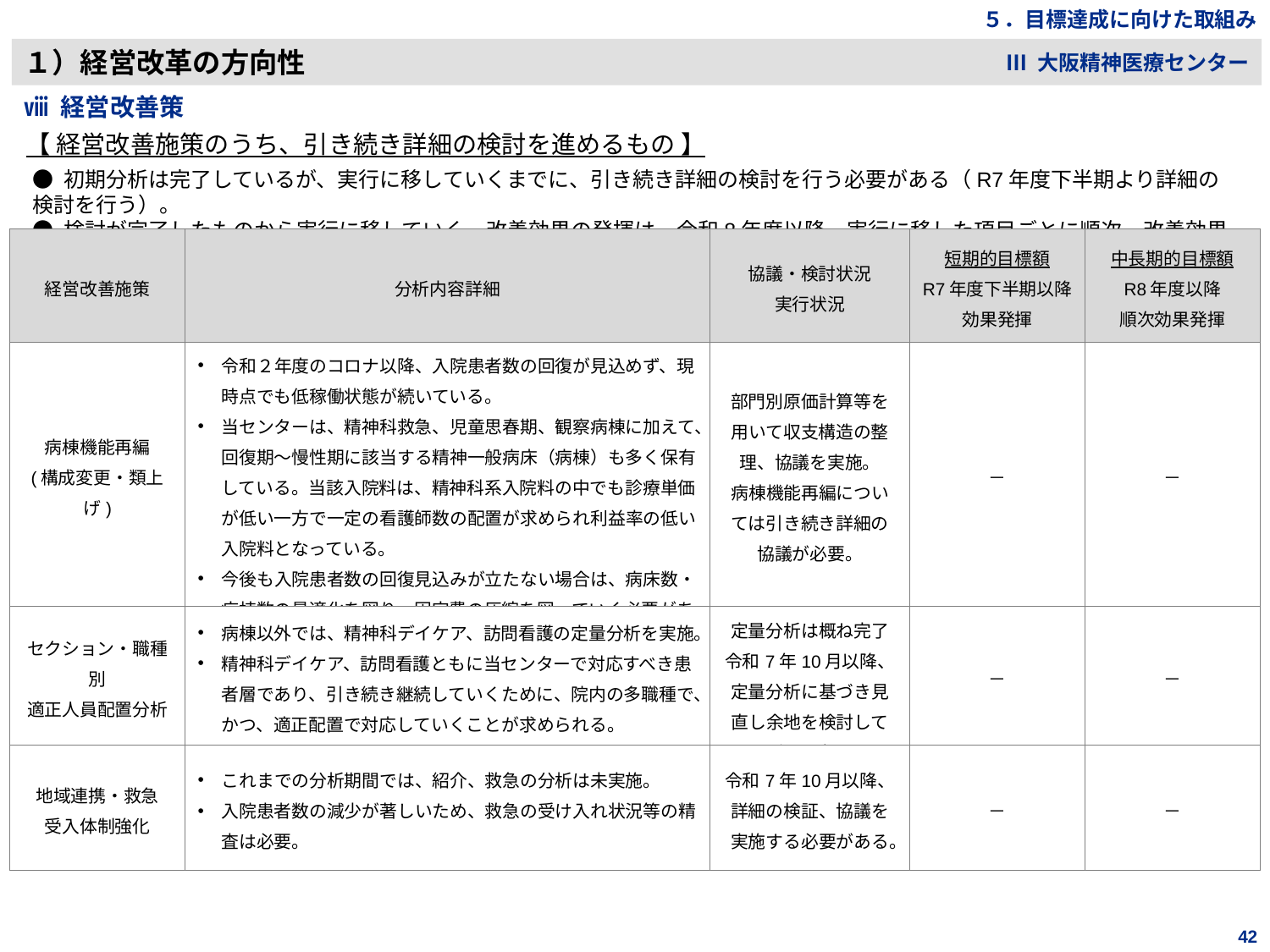

５．目標達成に向けた取組み
１）経営改革の方向性
Ⅲ 大阪精神医療センター
ⅷ 経営改善策
【 経営改善施策のうち、引き続き詳細の検討を進めるもの 】
● 初期分析は完了しているが、実行に移していくまでに、引き続き詳細の検討を行う必要がある（R7年度下半期より詳細の検討を行う）。
● 検討が完了したものから実行に移していく。改善効果の発揮は、令和8年度以降、実行に移した項目ごとに順次、改善効果を発揮していく。
| 経営改善施策 | 分析内容詳細 | 協議・検討状況 実行状況 | 短期的目標額 R7年度下半期以降 効果発揮 | 中長期的目標額 R8年度以降 順次効果発揮 |
| --- | --- | --- | --- | --- |
| 病棟機能再編 (構成変更・類上げ) | 令和２年度のコロナ以降、入院患者数の回復が見込めず、現時点でも低稼働状態が続いている。 当センターは、精神科救急、児童思春期、観察病棟に加えて、回復期～慢性期に該当する精神一般病床（病棟）も多く保有している。当該入院料は、精神科系入院料の中でも診療単価が低い一方で一定の看護師数の配置が求められ利益率の低い入院料となっている。 今後も入院患者数の回復見込みが立たない場合は、病床数・病棟数の最適化を図り、固定費の圧縮を図っていく必要がある。 | 部門別原価計算等を 用いて収支構造の整理、協議を実施。 病棟機能再編については引き続き詳細の協議が必要。 | － | － |
| セクション・職種別 適正人員配置分析 | 病棟以外では、精神科デイケア、訪問看護の定量分析を実施。 精神科デイケア、訪問看護ともに当センターで対応すべき患者層であり、引き続き継続していくために、院内の多職種で、かつ、適正配置で対応していくことが求められる。 | 定量分析は概ね完了 令和7年10月以降、 定量分析に基づき見直し余地を検討していく必要がある。 | － | － |
| 地域連携・救急 受入体制強化 | これまでの分析期間では、紹介、救急の分析は未実施。 入院患者数の減少が著しいため、救急の受け入れ状況等の精査は必要。 | 令和7年10月以降、 詳細の検証、協議を実施する必要がある。 | － | － |
42